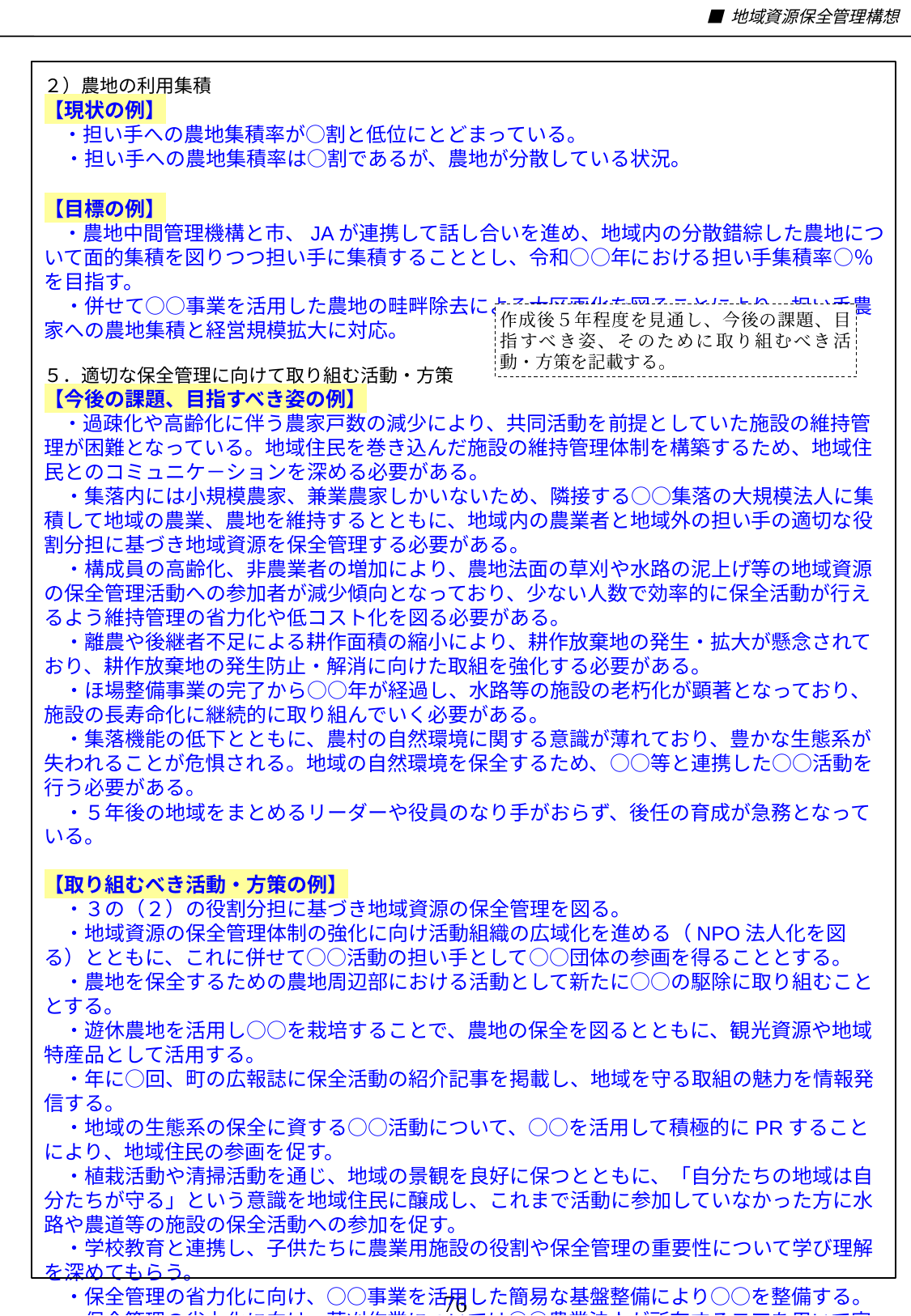

■ 地域資源保全管理構想

２）農地の利用集積
【現状の例】
　・担い手への農地集積率が○割と低位にとどまっている。
　・担い手への農地集積率は○割であるが、農地が分散している状況。

【目標の例】
　・農地中間管理機構と市、JAが連携して話し合いを進め、地域内の分散錯綜した農地について面的集積を図りつつ担い手に集積することとし、令和○○年における担い手集積率○％を目指す。
　・併せて○○事業を活用した農地の畦畔除去による大区画化を図ることにより、担い手農家への農地集積と経営規模拡大に対応。

５．適切な保全管理に向けて取り組む活動・方策
【今後の課題、目指すべき姿の例】
　・過疎化や高齢化に伴う農家戸数の減少により、共同活動を前提としていた施設の維持管理が困難となっている。地域住民を巻き込んだ施設の維持管理体制を構築するため、地域住民とのコミュニケ－ションを深める必要がある。
　・集落内には小規模農家、兼業農家しかいないため、隣接する○○集落の大規模法人に集積して地域の農業、農地を維持するとともに、地域内の農業者と地域外の担い手の適切な役割分担に基づき地域資源を保全管理する必要がある。
　・構成員の高齢化、非農業者の増加により、農地法面の草刈や水路の泥上げ等の地域資源の保全管理活動への参加者が減少傾向となっており、少ない人数で効率的に保全活動が行えるよう維持管理の省力化や低コスト化を図る必要がある。
　・離農や後継者不足による耕作面積の縮小により、耕作放棄地の発生・拡大が懸念されており、耕作放棄地の発生防止・解消に向けた取組を強化する必要がある。
　・ほ場整備事業の完了から○○年が経過し、水路等の施設の老朽化が顕著となっており、施設の長寿命化に継続的に取り組んでいく必要がある。
　・集落機能の低下とともに、農村の自然環境に関する意識が薄れており、豊かな生態系が失われることが危惧される。地域の自然環境を保全するため、○○等と連携した○○活動を行う必要がある。
　・５年後の地域をまとめるリーダーや役員のなり手がおらず、後任の育成が急務となっている。

【取り組むべき活動・方策の例】
　・３の（２）の役割分担に基づき地域資源の保全管理を図る。
　・地域資源の保全管理体制の強化に向け活動組織の広域化を進める（NPO法人化を図る）とともに、これに併せて○○活動の担い手として○○団体の参画を得ることとする。
　・農地を保全するための農地周辺部における活動として新たに○○の駆除に取り組むこととする。
　・遊休農地を活用し○○を栽培することで、農地の保全を図るとともに、観光資源や地域特産品として活用する。
　・年に○回、町の広報誌に保全活動の紹介記事を掲載し、地域を守る取組の魅力を情報発信する。
　・地域の生態系の保全に資する○○活動について、○○を活用して積極的にPRすることにより、地域住民の参画を促す。
　・植栽活動や清掃活動を通じ、地域の景観を良好に保つとともに、「自分たちの地域は自分たちが守る」という意識を地域住民に醸成し、これまで活動に参加していなかった方に水路や農道等の施設の保全活動への参加を促す。
　・学校教育と連携し、子供たちに農業用施設の役割や保全管理の重要性について学び理解を深めてもらう。
　・保全管理の省力化に向け、○○事業を活用した簡易な基盤整備により○○を整備する。
　・保全管理の省力化に向け、草刈作業については○○農業法人が所有するモアを用いて実施する。
作成後５年程度を見通し、今後の課題、目指すべき姿、そのために取り組むべき活動・方策を記載する。
76